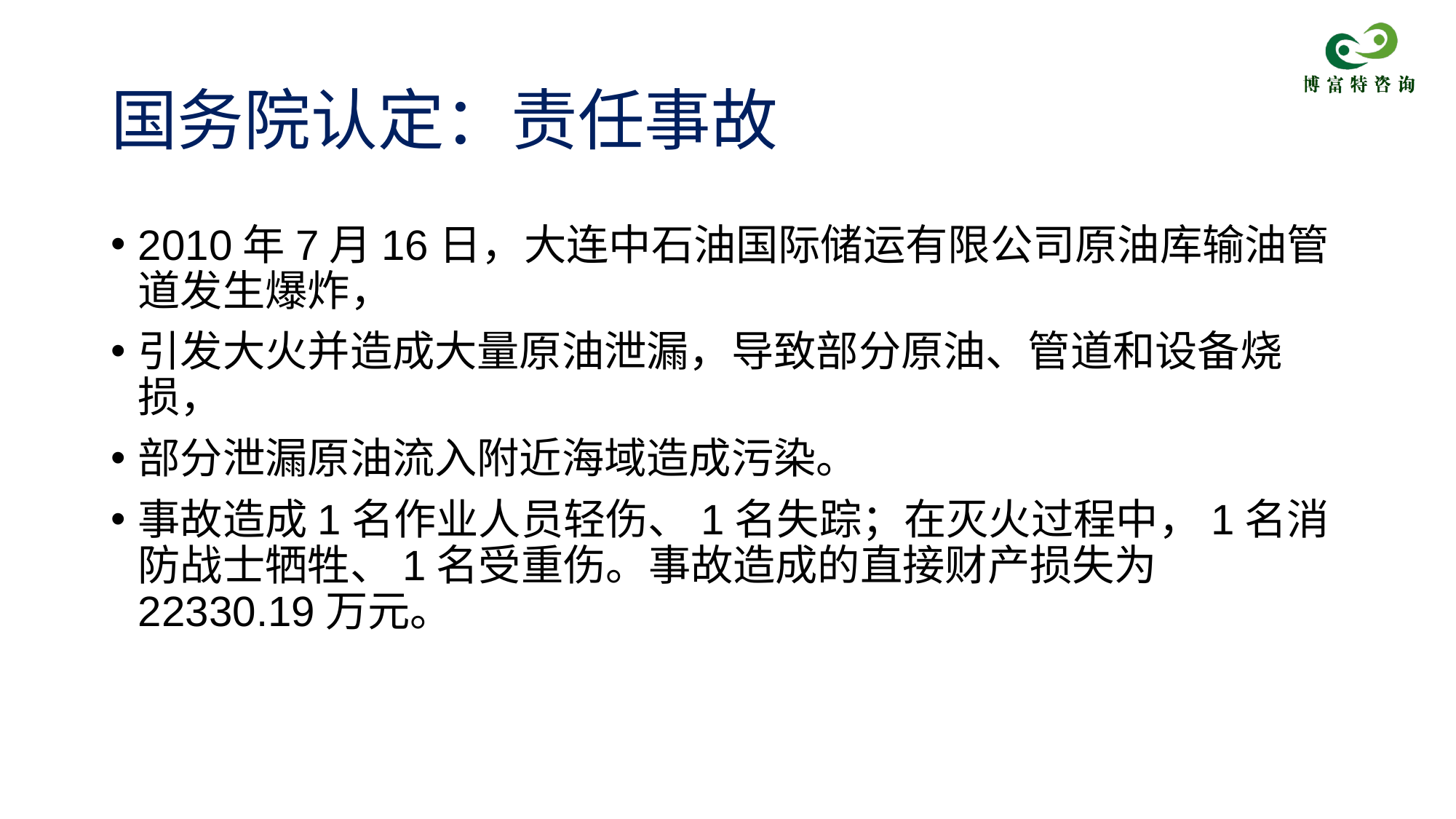

# 国务院认定：责任事故
2010年7月16日，大连中石油国际储运有限公司原油库输油管道发生爆炸，
引发大火并造成大量原油泄漏，导致部分原油、管道和设备烧损，
部分泄漏原油流入附近海域造成污染。
事故造成1名作业人员轻伤、1名失踪；在灭火过程中，1名消防战士牺牲、1名受重伤。事故造成的直接财产损失为22330.19万元。